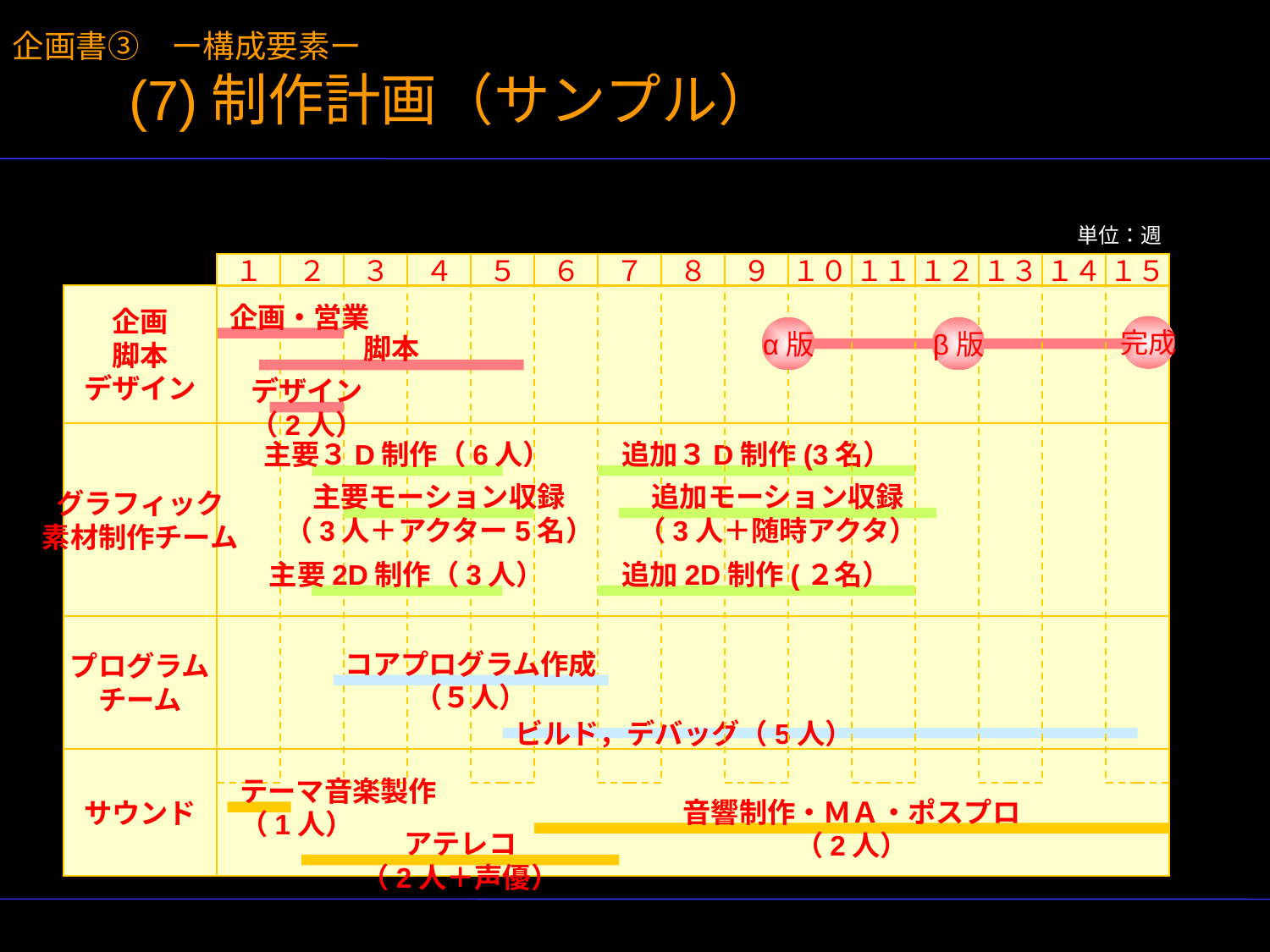

企画書③　ー構成要素ー
(7)制作計画（サンプル）
単位：週
１
２
３
４
５
６
７
８
９
１０
１１
１２
１３
１４
１５
企画
脚本
デザイン

完成
α版
β版
企画・営業

脚本

デザイン
（2人）
グラフィック
素材制作チーム

主要３D制作（6人）

追加３D制作(3名）

主要モーション収録
（3人＋アクター5名）
追加モーション収録
（3人＋随時アクタ）
主要2D制作（3人）

追加2D制作(２名）

プログラム
チーム

コアプログラム作成
（５人）
ビルド，デバッグ（5人）
サウンド

テーマ音楽製作
（1人）
音響制作・ＭＡ・ポスプロ
（2人）
アテレコ
（2人＋声優）